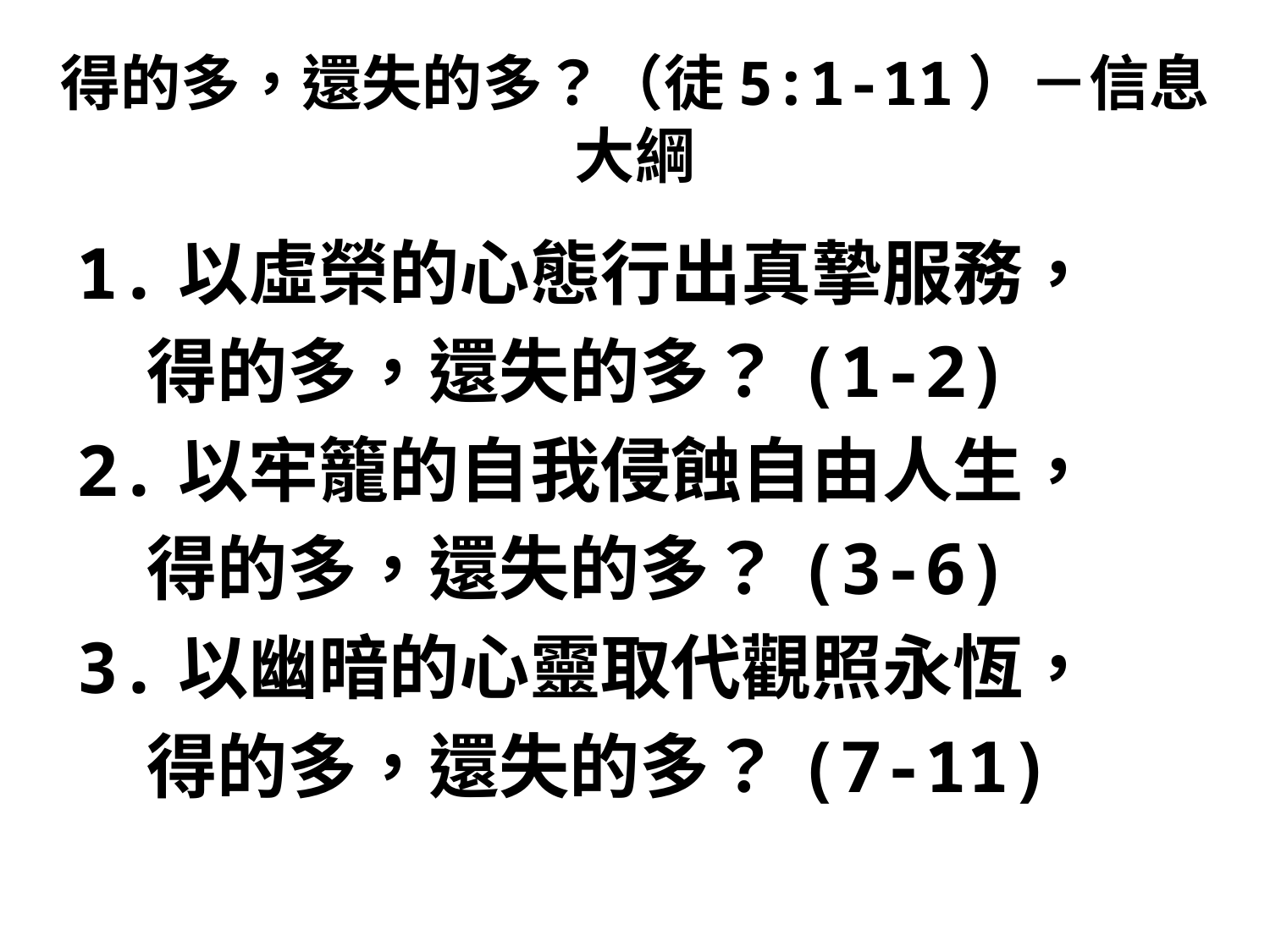

# 得的多，還失的多？（徒5:1-11）－信息大綱
1.以虛榮的心態行出真摯服務，
　得的多，還失的多？(1-2)
2.以牢籠的自我侵蝕自由人生，
　得的多，還失的多？(3-6)
3.以幽暗的心靈取代觀照永恆，
　得的多，還失的多？(7-11)